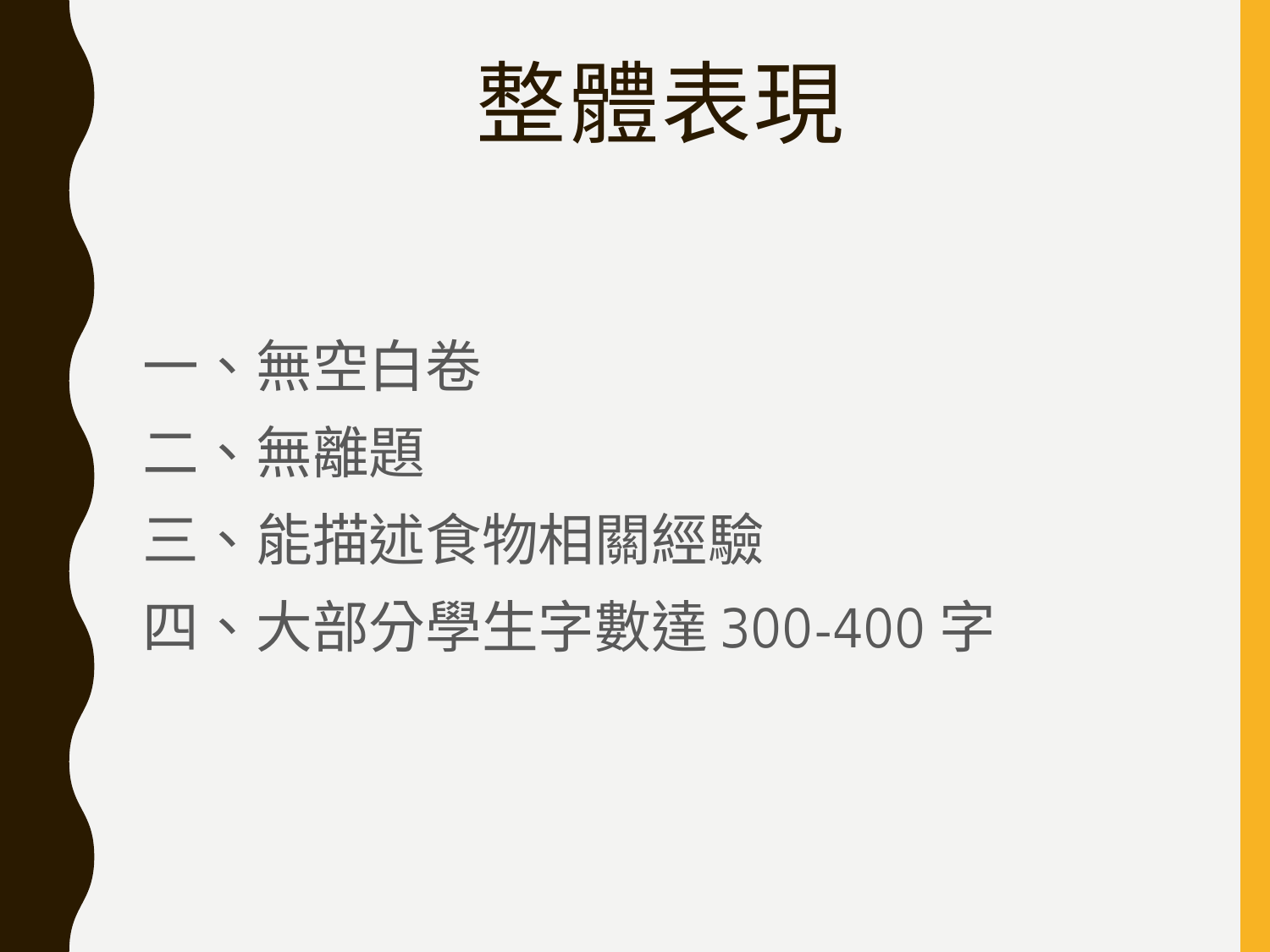

# 整體表現
一、無空白卷
二、無離題
三、能描述食物相關經驗
四、大部分學生字數達300-400字